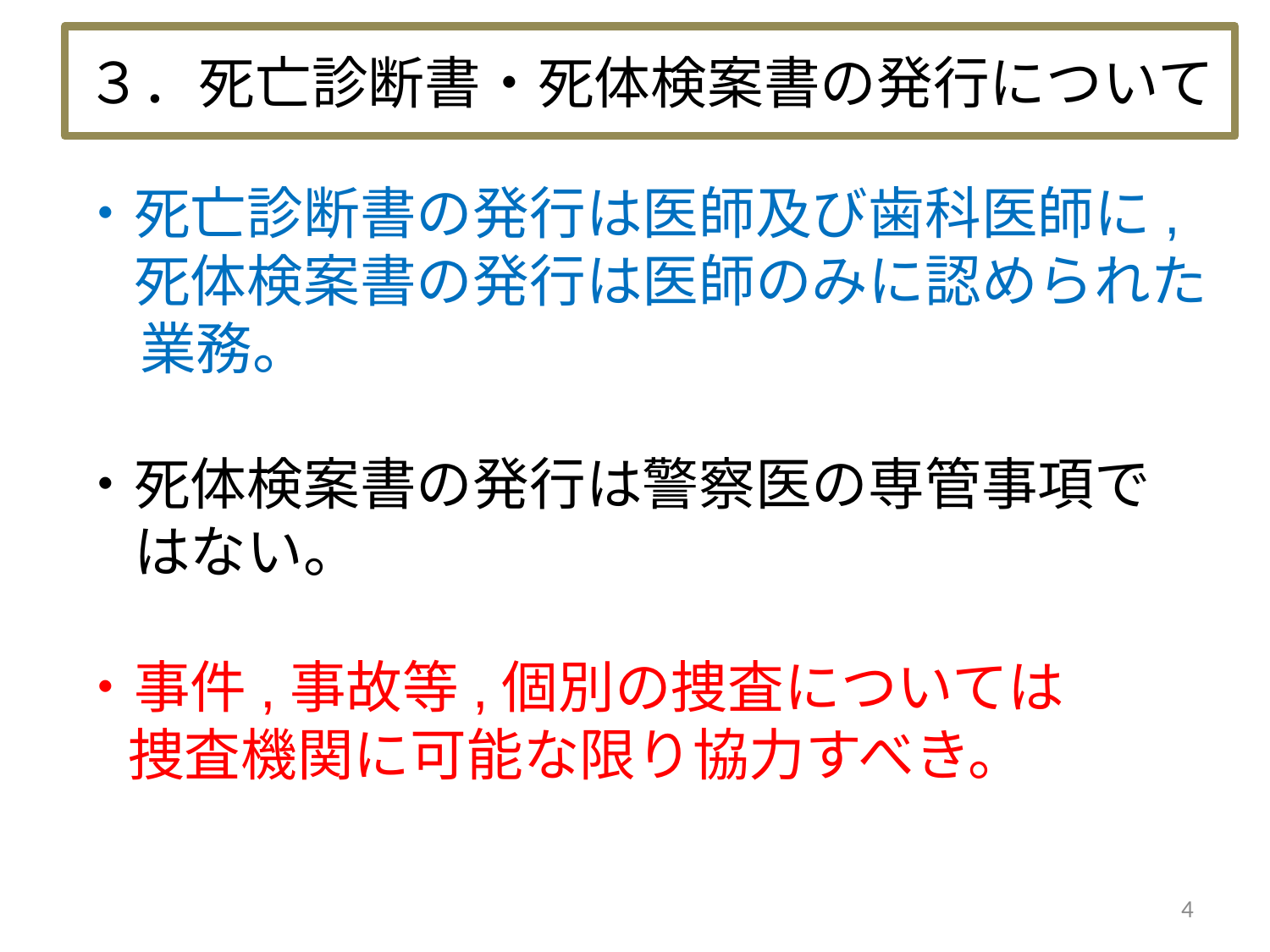

３．死亡診断書・死体検案書の発行について
・死亡診断書の発行は医師及び歯科医師に,
　死体検案書の発行は医師のみに認められた業務。
・死体検案書の発行は警察医の専管事項で
　はない。

・事件,事故等,個別の捜査については
捜査機関に可能な限り協力すべき。
4